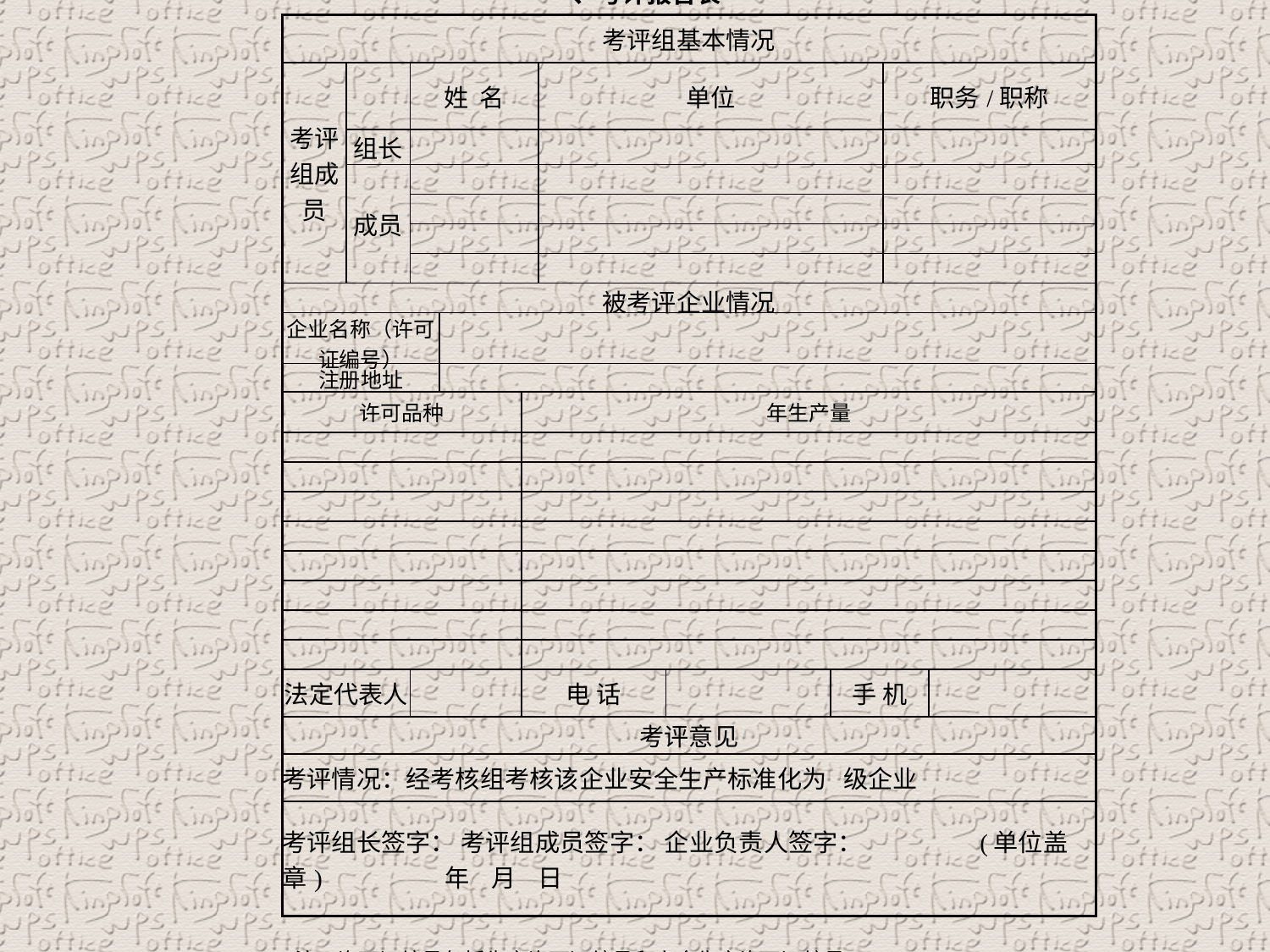

一、考评报告表
| 考评组基本情况 |  |  |  |  |  |  |  |  |  |
| --- | --- | --- | --- | --- | --- | --- | --- | --- | --- |
| 考评组成员 |  | 姓 名 |  |  | 单位 |  |  | 职务/职称 |  |
|  | 组长 |  |  |  |  |  |  |  |  |
|  | 成员 |  |  |  |  |  |  |  |  |
|  |  |  |  |  |  |  |  |  |  |
|  |  |  |  |  |  |  |  |  |  |
|  |  |  |  |  |  |  |  |  |  |
| 被考评企业情况 |  |  |  |  |  |  |  |  |  |
| 企业名称（许可证编号） |  |  |  |  |  |  |  |  |  |
| 注册地址 |  |  |  |  |  |  |  |  |  |
| 许可品种 |  |  |  | 年生产量 |  |  |  |  |  |
|  |  |  |  |  |  |  |  |  |  |
|  |  |  |  |  |  |  |  |  |  |
|  |  |  |  |  |  |  |  |  |  |
|  |  |  |  |  |  |  |  |  |  |
|  |  |  |  |  |  |  |  |  |  |
|  |  |  |  |  |  |  |  |  |  |
|  |  |  |  |  |  |  |  |  |  |
|  |  |  |  |  |  |  |  |  |  |
| 法定代表人 |  |  |  | 电 话 |  |  | 手 机 |  |  |
| 考评意见 |  |  |  |  |  |  |  |  |  |
| 考评情况：经考核组考核该企业安全生产标准化为 级企业 |  |  |  |  |  |  |  |  |  |
| 考评组长签字： 考评组成员签字： 企业负责人签字： (单位盖章) 年 月 日 |  |  |  |  |  |  |  |  |  |
注：许可证编号包括生产许可证编号和安全生产许可证编号。